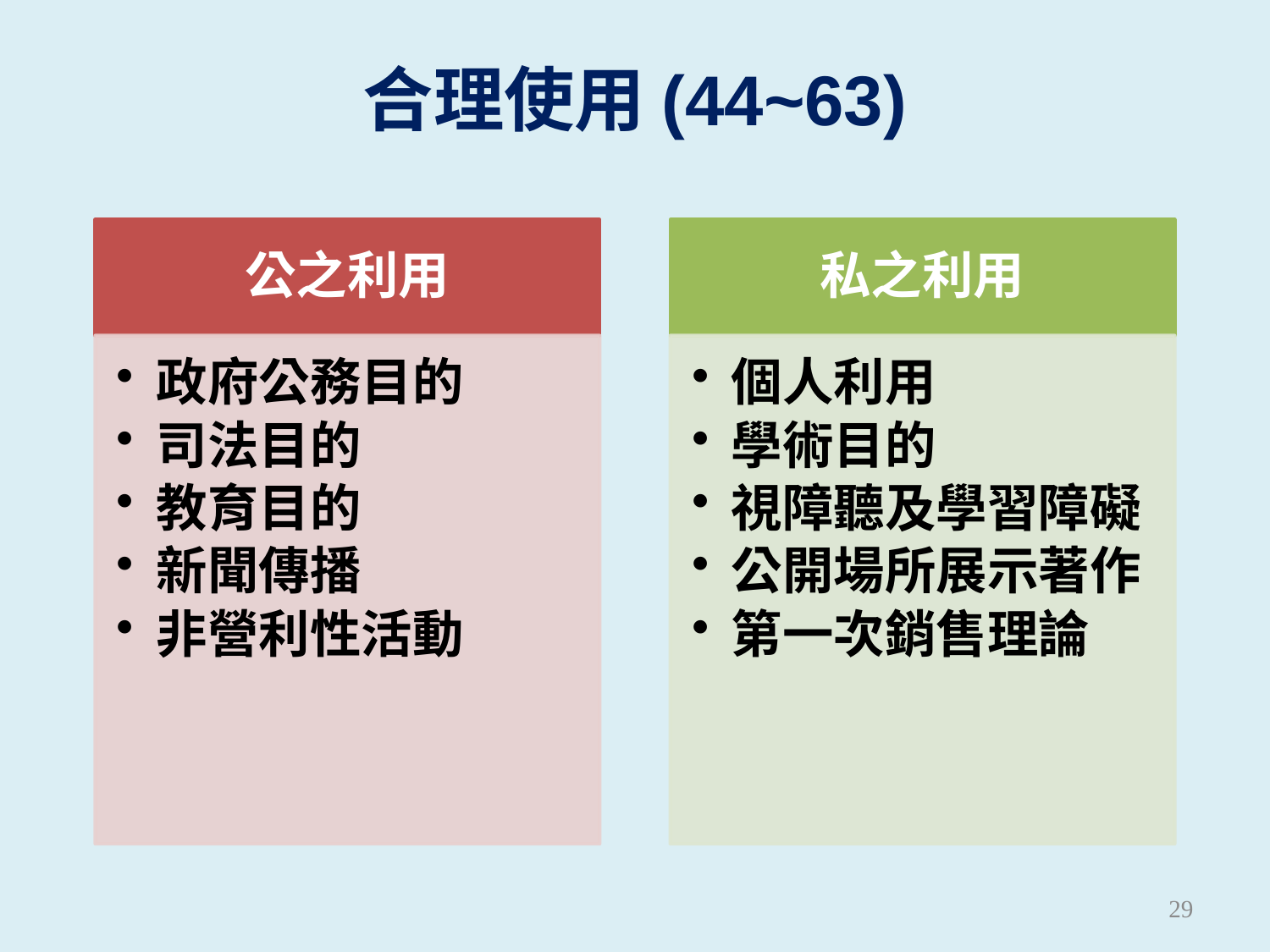

# 合理使用(44~63)
公之利用
政府公務目的
司法目的
教育目的
新聞傳播
非營利性活動
私之利用
個人利用
學術目的
視障聽及學習障礙
公開場所展示著作
第一次銷售理論
29